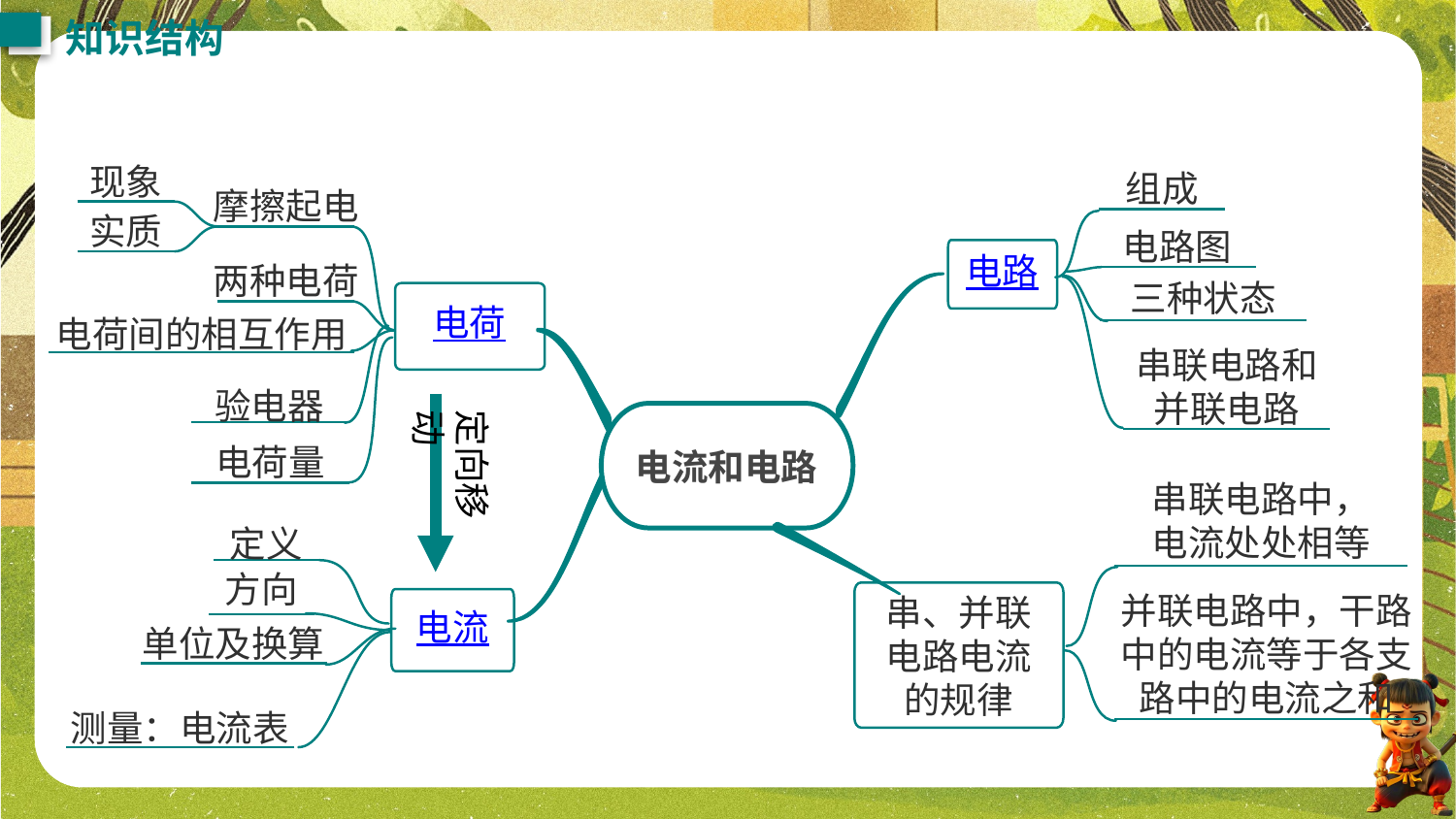

知识结构

现象

组成

摩擦起电

实质

电路图

电路

两种电荷

三种状态

电荷

电荷间的相互作用

串联电路和
并联电路

验电器

电流
定向移动
电流和电路

电荷量
串联电路中，
电流处处相等

定义

串、并联电路电流的规律
方向

并联电路中，干路
中的电流等于各支
路中的电流之和

单位及换算

测量：电流表